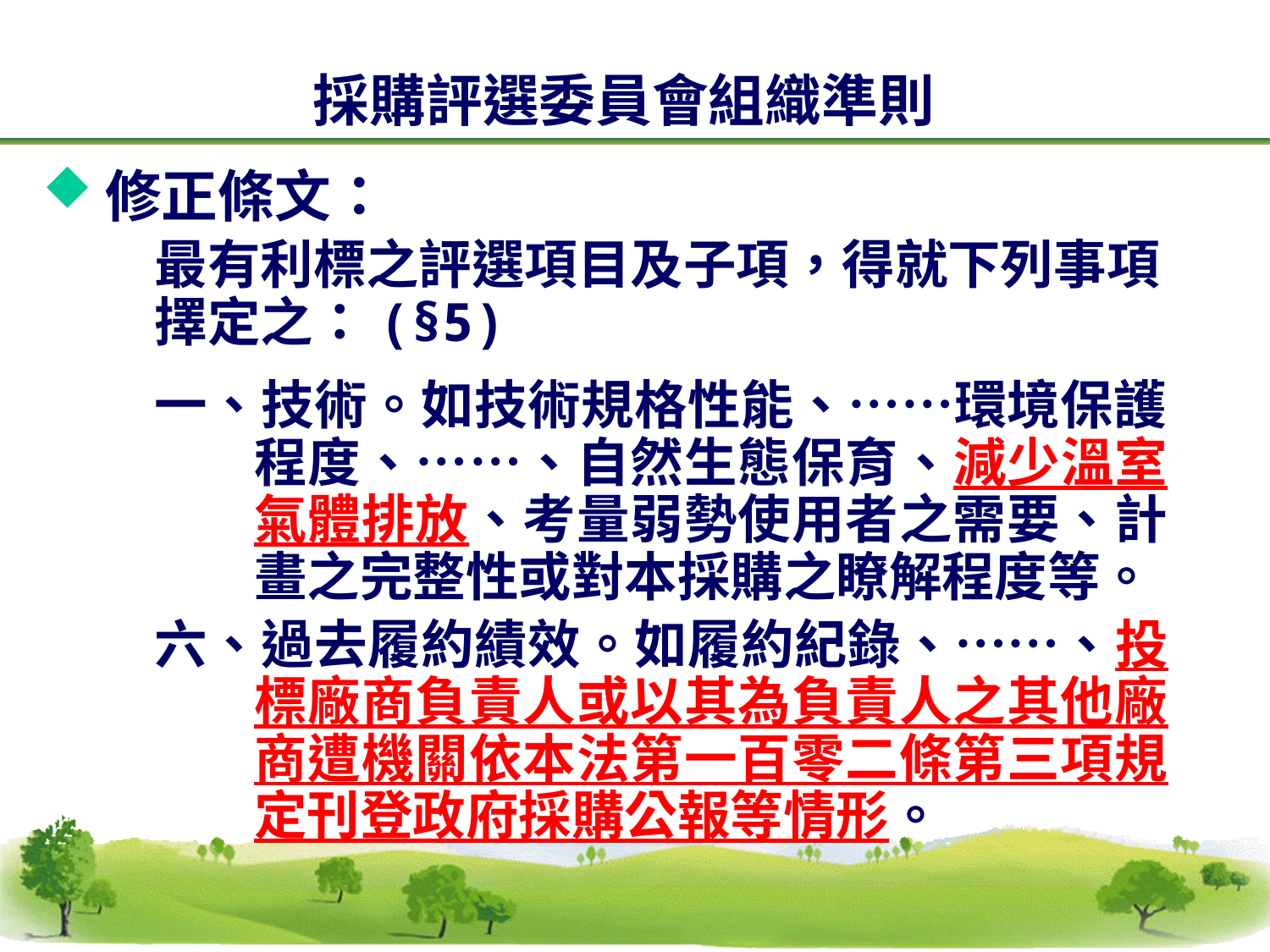

採購評選委員會組織準則
修正條文：
最有利標之評選項目及子項，得就下列事項擇定之：(§5)
一、技術。如技術規格性能、……環境保護程度、……、自然生態保育、減少溫室氣體排放、考量弱勢使用者之需要、計畫之完整性或對本採購之瞭解程度等。
六、過去履約績效。如履約紀錄、……、投標廠商負責人或以其為負責人之其他廠商遭機關依本法第一百零二條第三項規定刊登政府採購公報等情形。